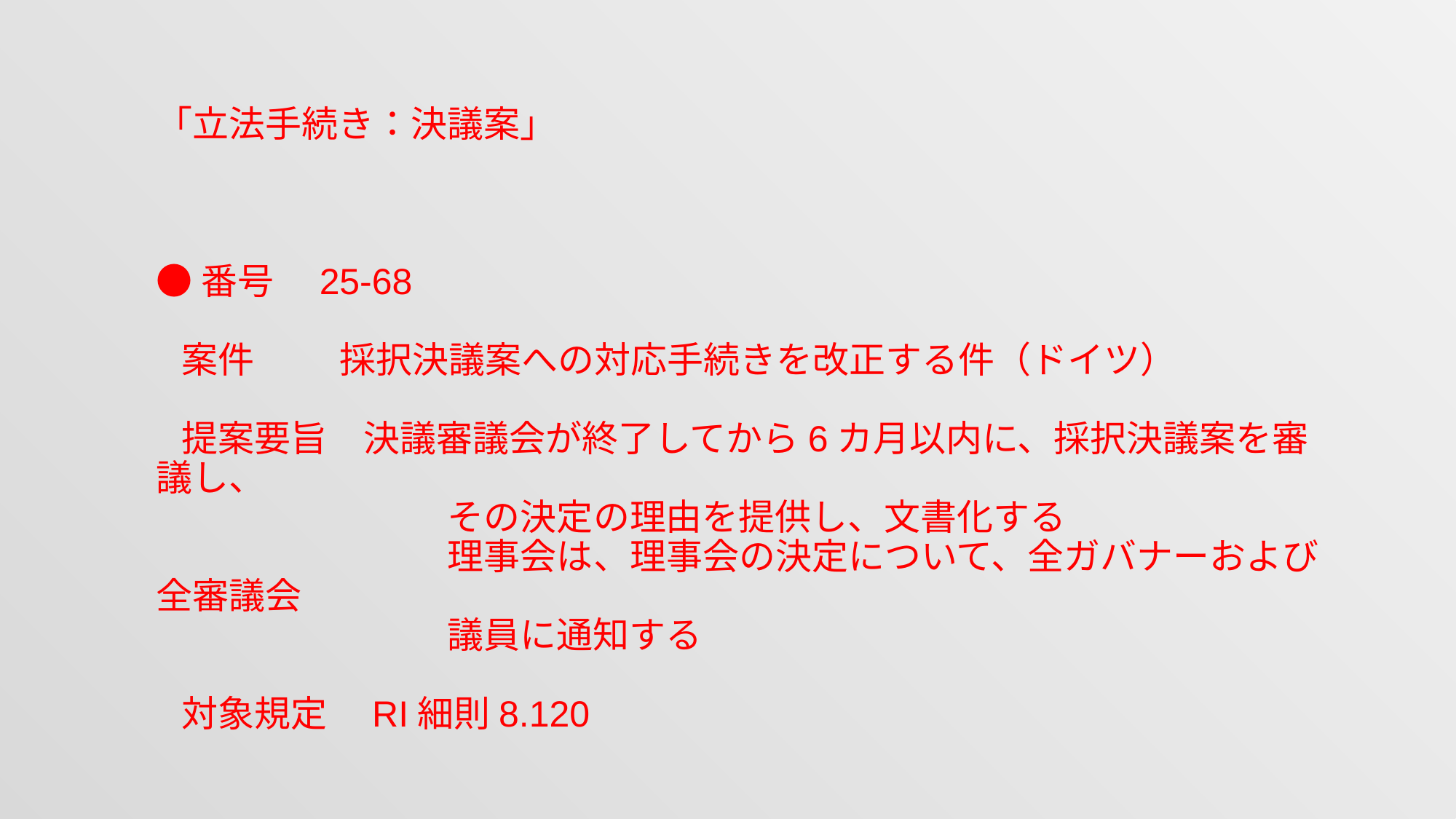

「立法手続き：決議案」

●番号　25-68

  案件　      採択決議案への対応手続きを改正する件（ドイツ）

  提案要旨　決議審議会が終了してから6カ月以内に、採択決議案を審議し、
　　　　　　　　その決定の理由を提供し、文書化する
　　　　　　　　理事会は、理事会の決定について、全ガバナーおよび全審議会
　　　　　　　　議員に通知する

  対象規定　RI細則8.120

#